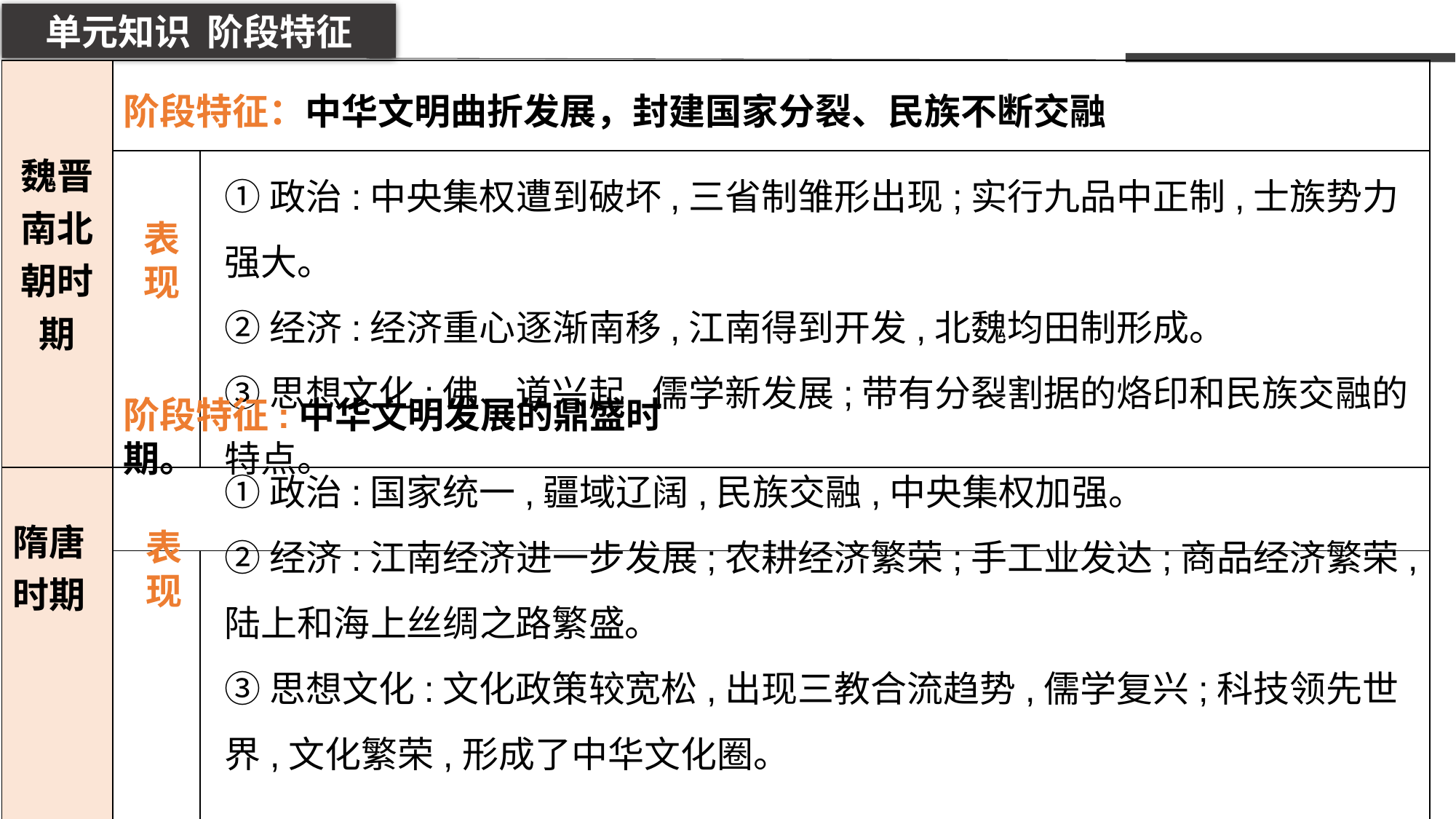

单元知识  阶段特征

| 魏晋南北朝时期 |  | 经济 |
| --- | --- | --- |
| 魏晋南北朝时期 |  |  |
| 隋唐时期 |  |  |
|  |  |  |
阶段特征：中华文明曲折发展，封建国家分裂、民族不断交融
①政治:中央集权遭到破坏,三省制雏形出现;实行九品中正制,士族势力强大。
②经济:经济重心逐渐南移,江南得到开发,北魏均田制形成。
③思想文化:佛、道兴起,儒学新发展;带有分裂割据的烙印和民族交融的特点。

表现
阶段特征:中华文明发展的鼎盛时期。
①政治:国家统一,疆域辽阔,民族交融,中央集权加强。
②经济:江南经济进一步发展;农耕经济繁荣;手工业发达;商品经济繁荣,陆上和海上丝绸之路繁盛。
③思想文化:文化政策较宽松,出现三教合流趋势,儒学复兴;科技领先世界,文化繁荣,形成了中华文化圈。
表现